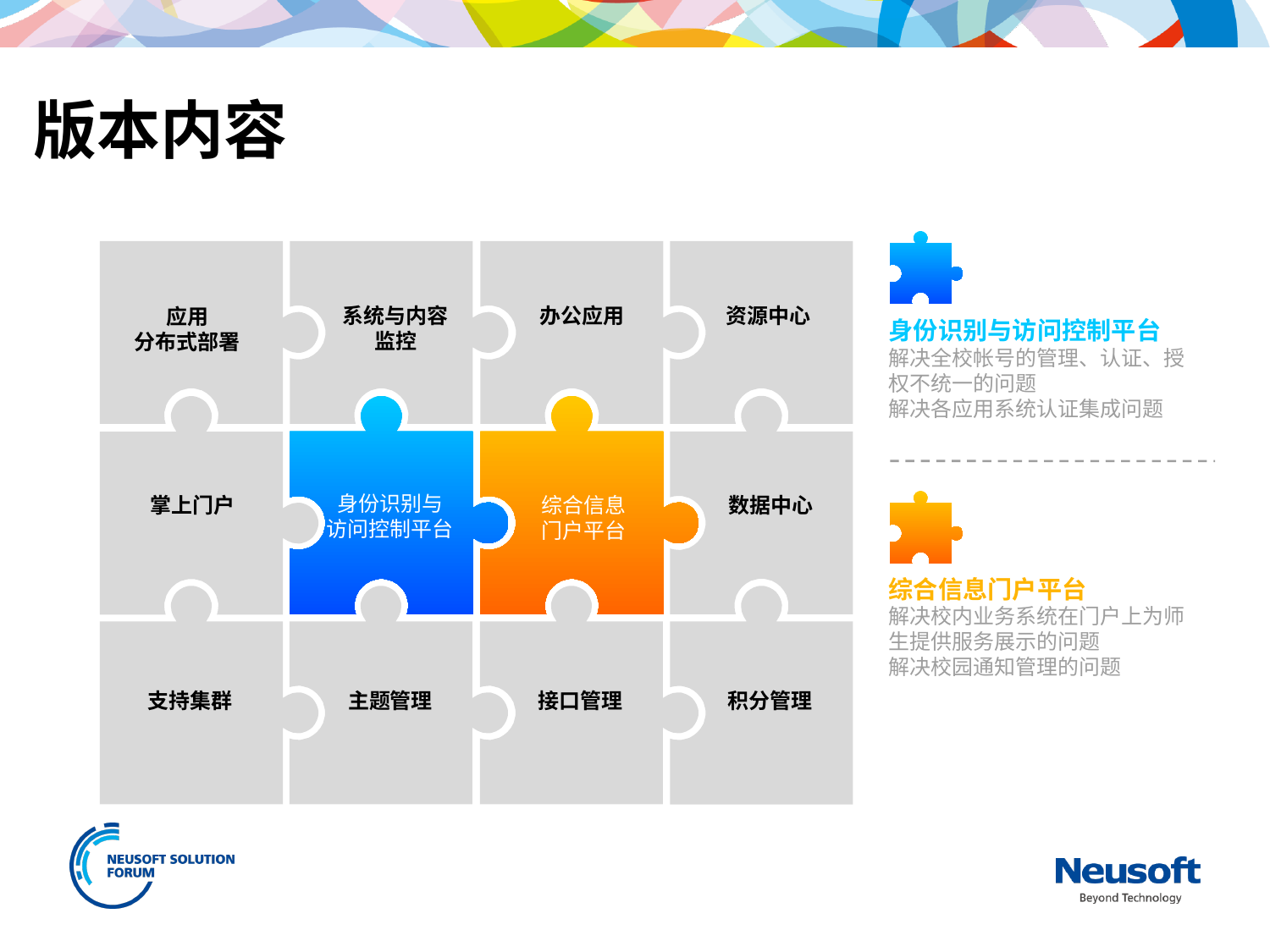

版本内容

系统与内容
监控
办公应用
资源中心
应用
分布式部署
身份识别与访问控制平台
解决全校帐号的管理、认证、授权不统一的问题
解决各应用系统认证集成问题

身份识别与
访问控制平台
掌上门户
综合信息
门户平台
数据中心

综合信息门户平台
解决校内业务系统在门户上为师生提供服务展示的问题
解决校园通知管理的问题

支持集群
主题管理
接口管理
积分管理